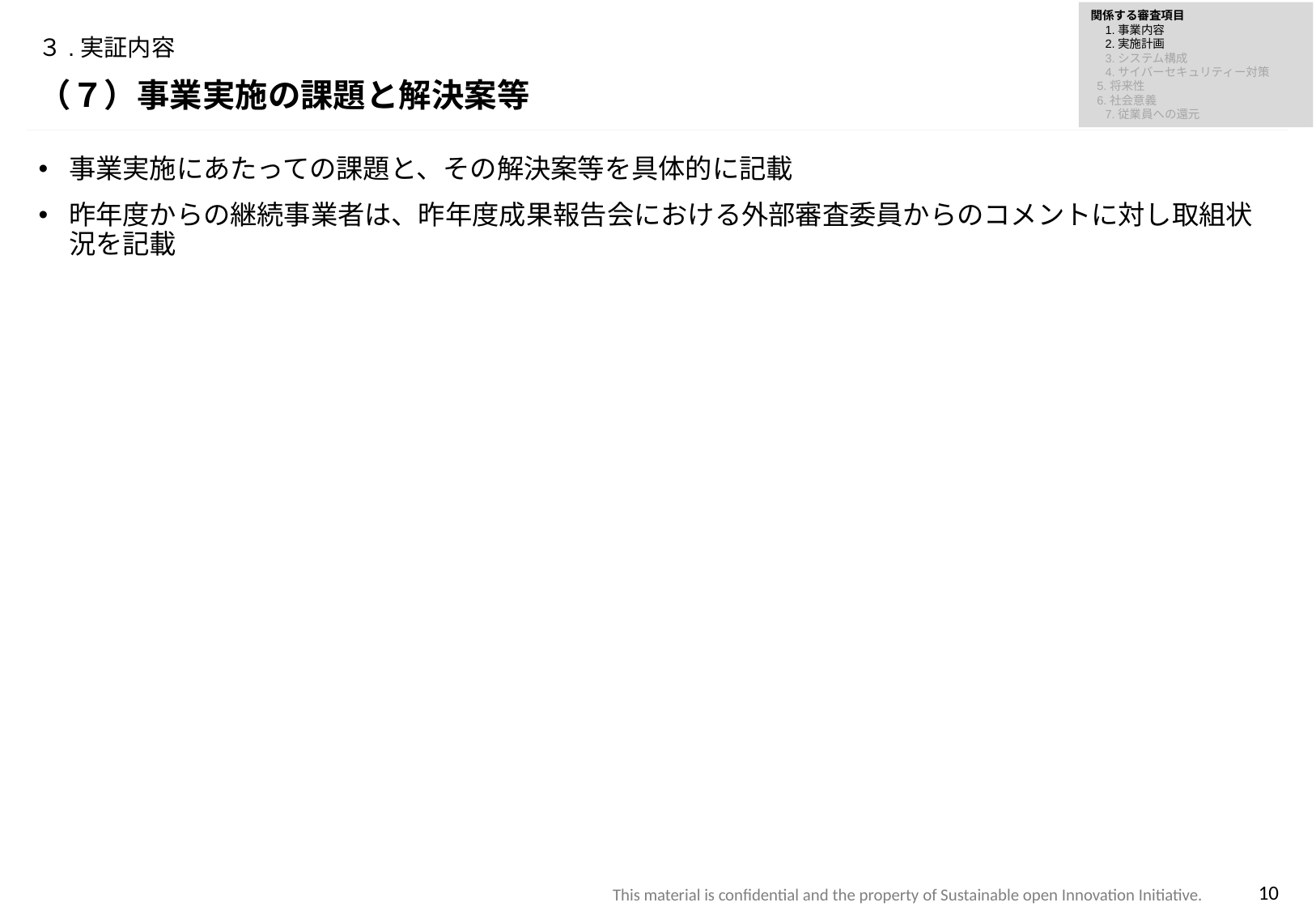

関係する審査項目
　1.事業内容
　2.実施計画
　3.システム構成
　4.サイバーセキュリティー対策
  5.将来性
  6.社会意義
　7.従業員への還元
# ３.実証内容
（７）事業実施の課題と解決案等
事業実施にあたっての課題と、その解決案等を具体的に記載
昨年度からの継続事業者は、昨年度成果報告会における外部審査委員からのコメントに対し取組状況を記載